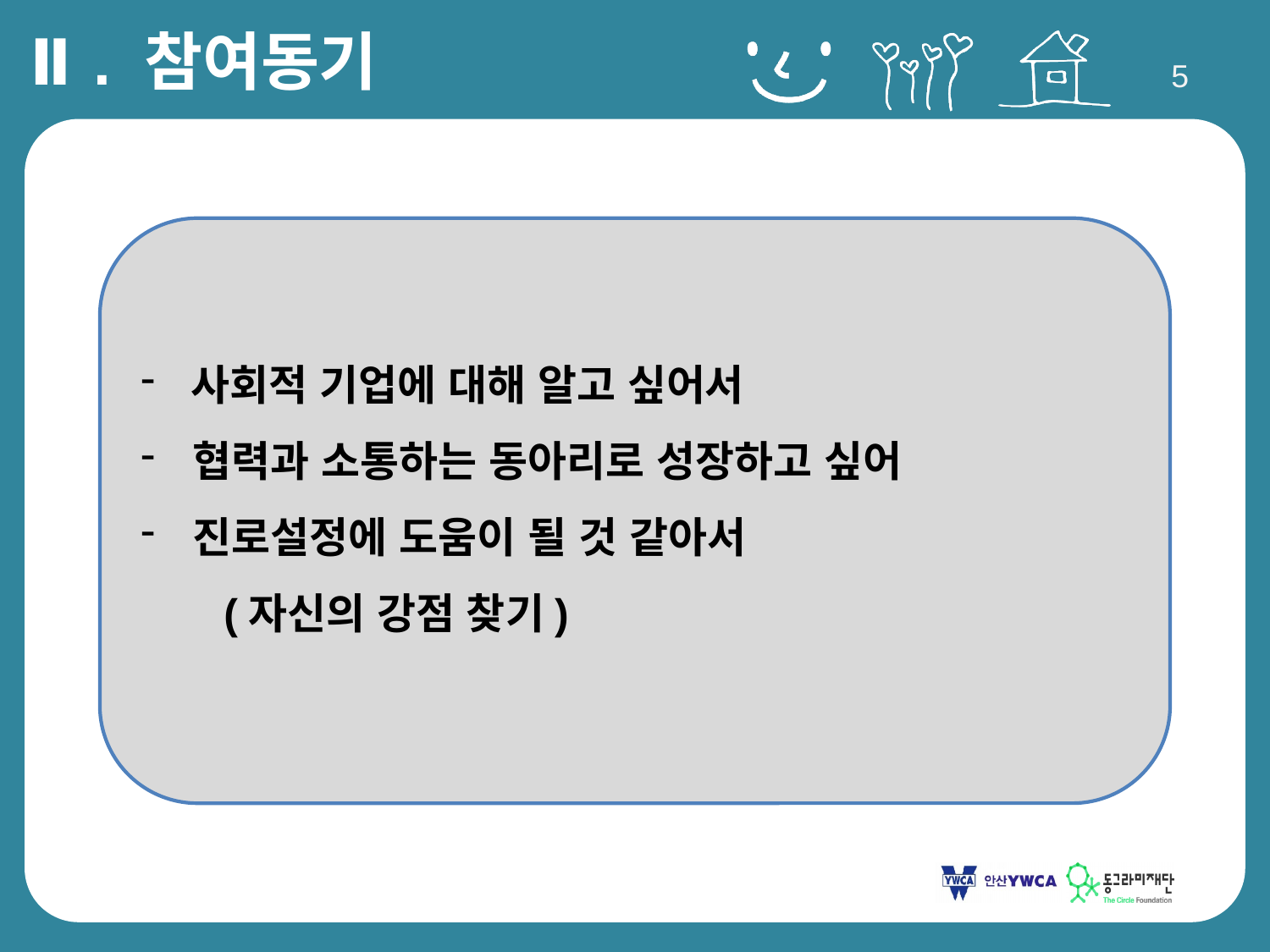

Ⅱ. 참여동기

 사회적 기업에 대해 알고 싶어서
 협력과 소통하는 동아리로 성장하고 싶어
 진로설정에 도움이 될 것 같아서
       (자신의 강점 찾기)

∙